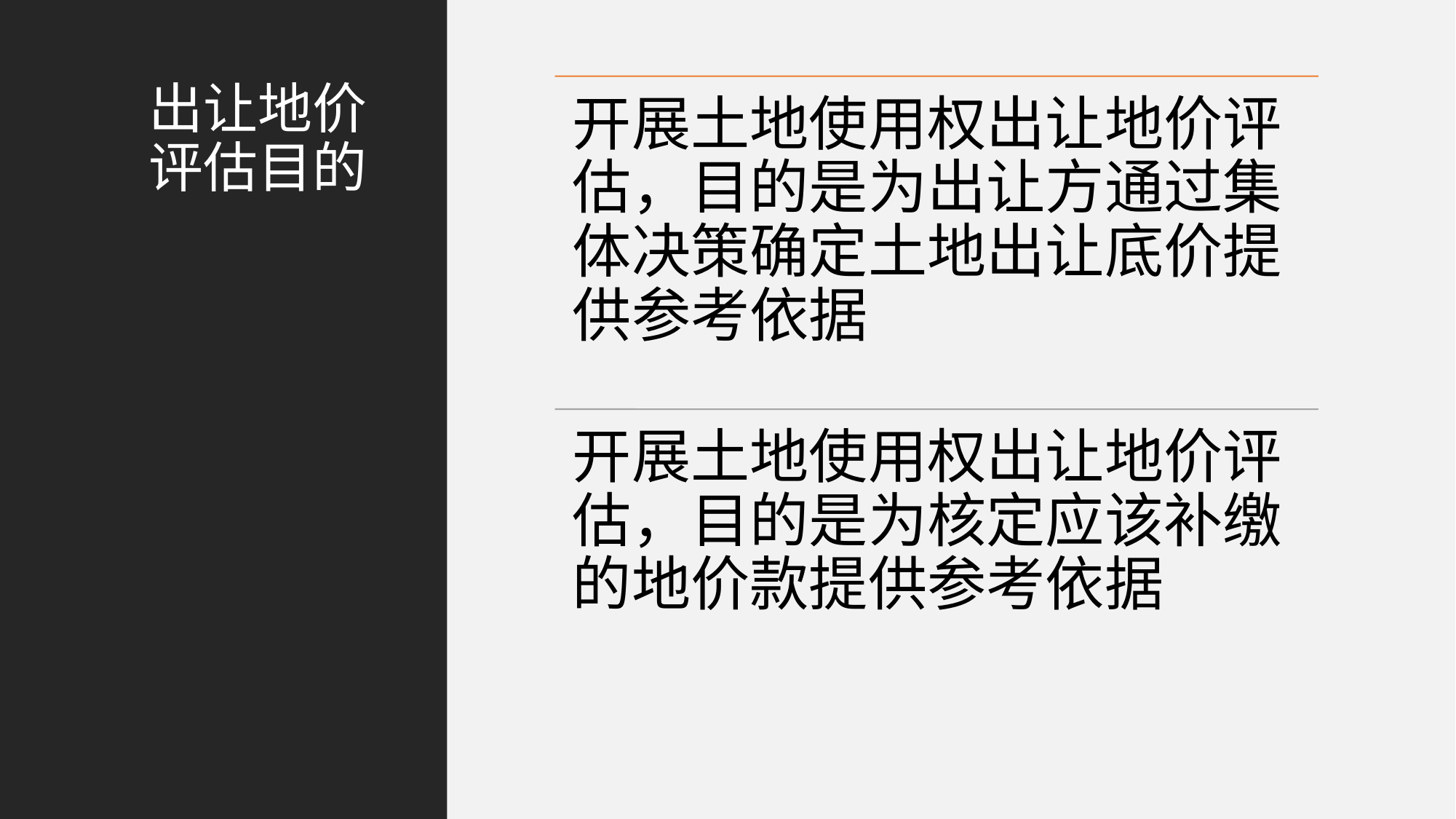

# 出让地价评估目的
开展土地使用权出让地价评估，目的是为出让方通过集体决策确定土地出让底价提供参考依据
开展土地使用权出让地价评估，目的是为核定应该补缴的地价款提供参考依据